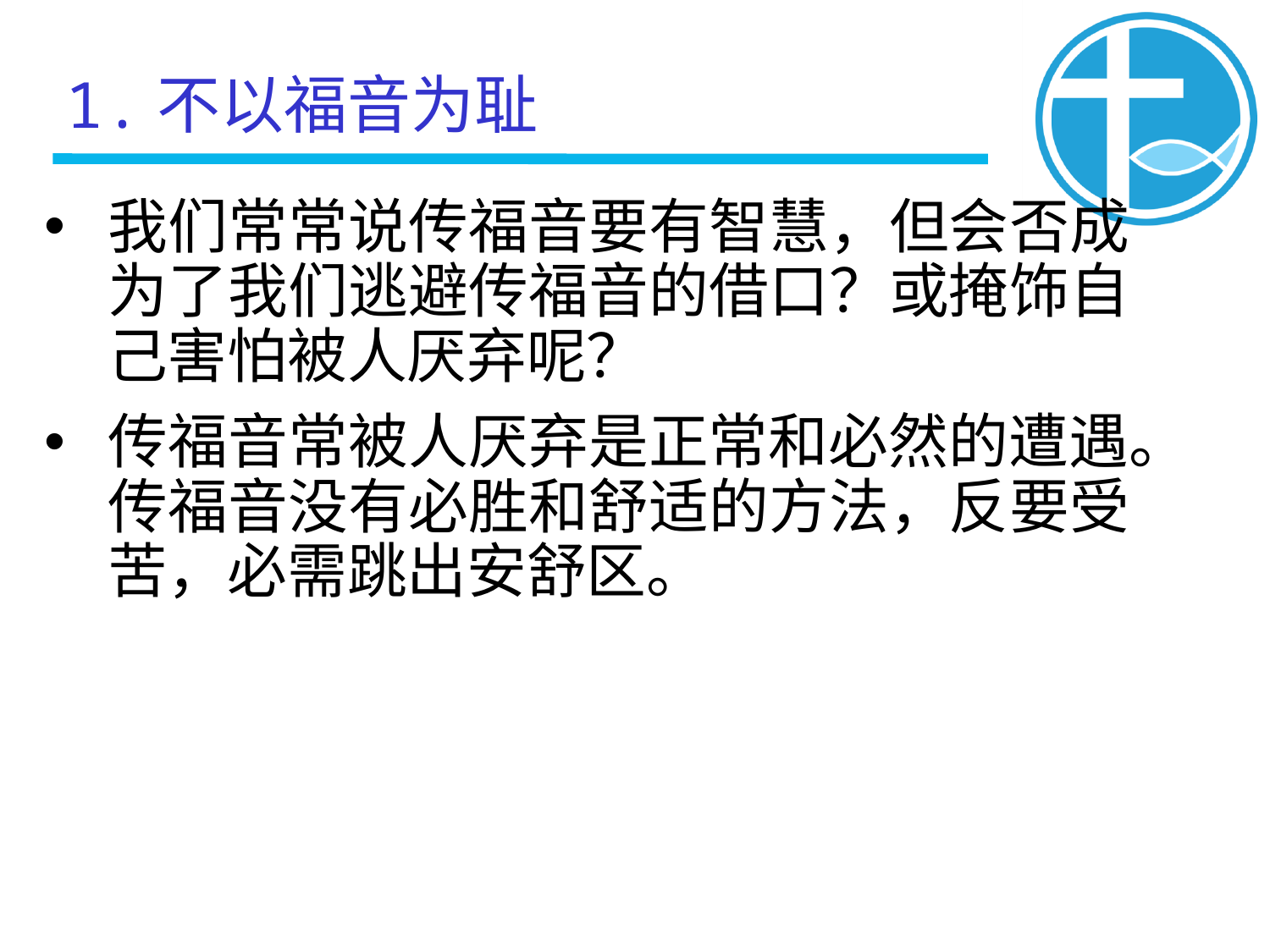

1.不以福音为耻
我们常常说传福音要有智慧，但会否成为了我们逃避传福音的借口？或掩饰自己害怕被人厌弃呢？
传福音常被人厌弃是正常和必然的遭遇。传福音没有必胜和舒适的方法，反要受苦，必需跳出安舒区。